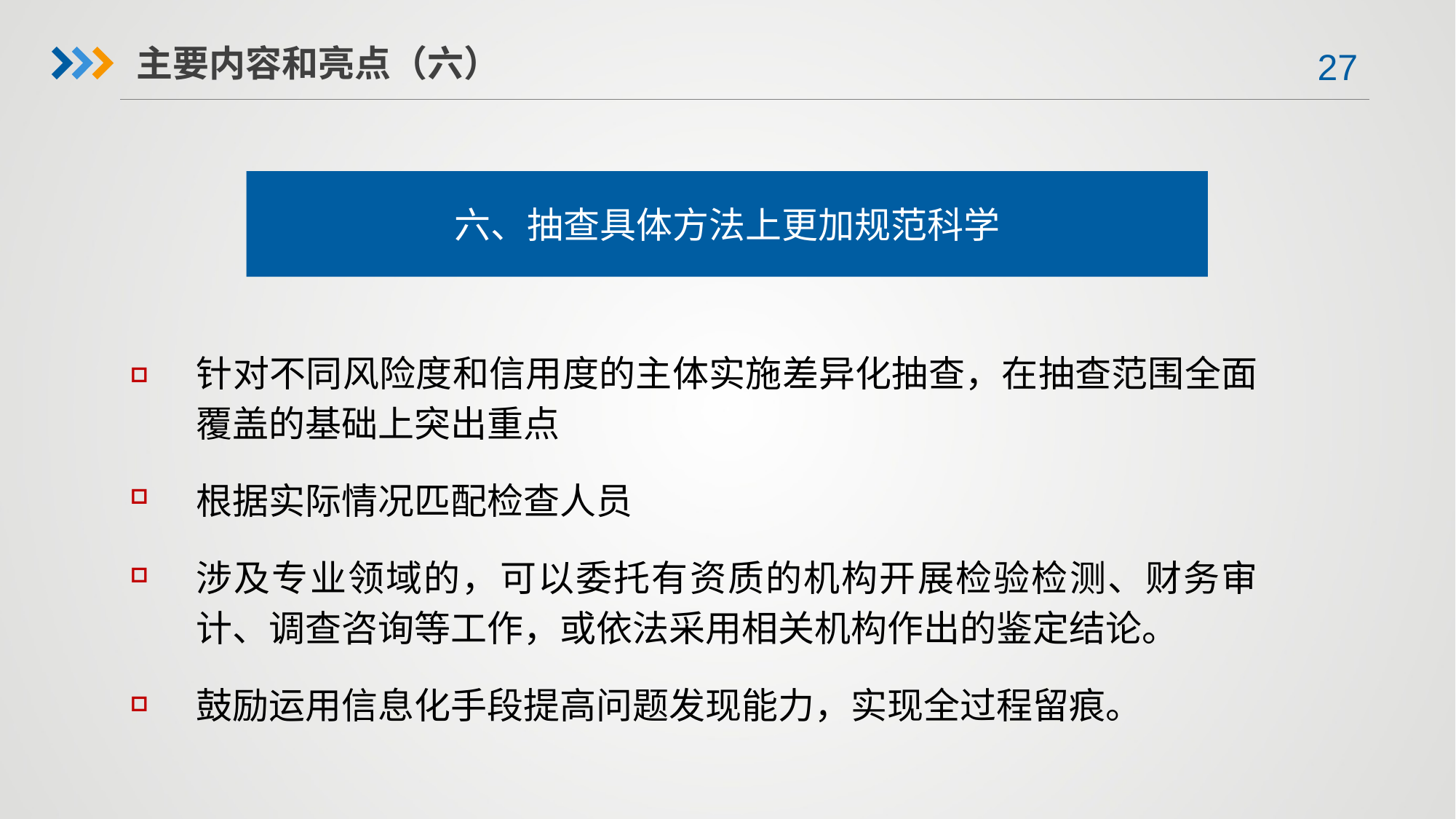

主要内容和亮点（六）
六、抽查具体方法上更加规范科学
针对不同风险度和信用度的主体实施差异化抽查，在抽查范围全面覆盖的基础上突出重点
根据实际情况匹配检查人员
涉及专业领域的，可以委托有资质的机构开展检验检测、财务审计、调查咨询等工作，或依法采用相关机构作出的鉴定结论。
鼓励运用信息化手段提高问题发现能力，实现全过程留痕。
□
□
□
□